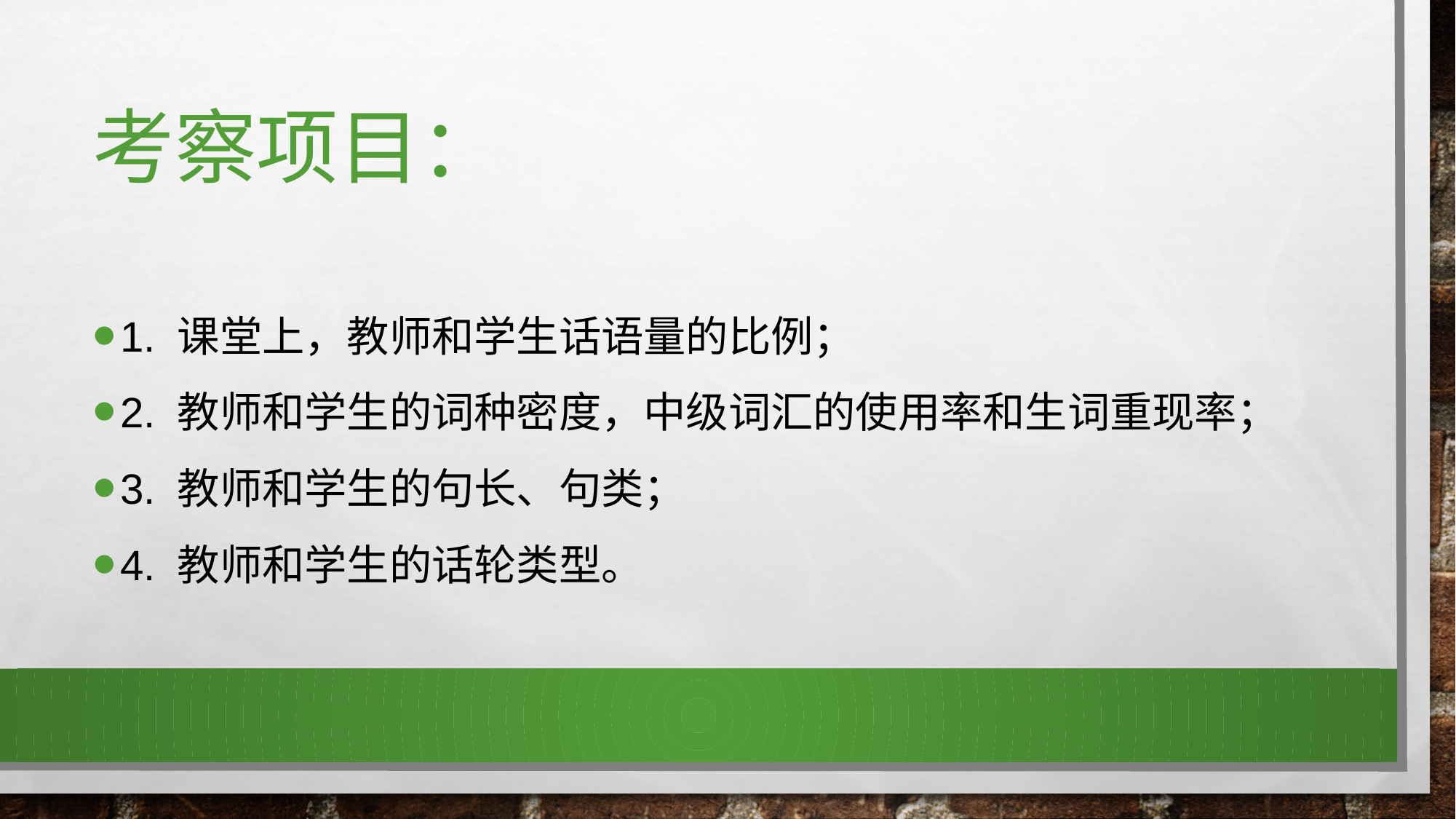

# 考察项目：
1. 课堂上，教师和学生话语量的比例；
2. 教师和学生的词种密度，中级词汇的使用率和生词重现率；
3. 教师和学生的句长、句类；
4. 教师和学生的话轮类型。